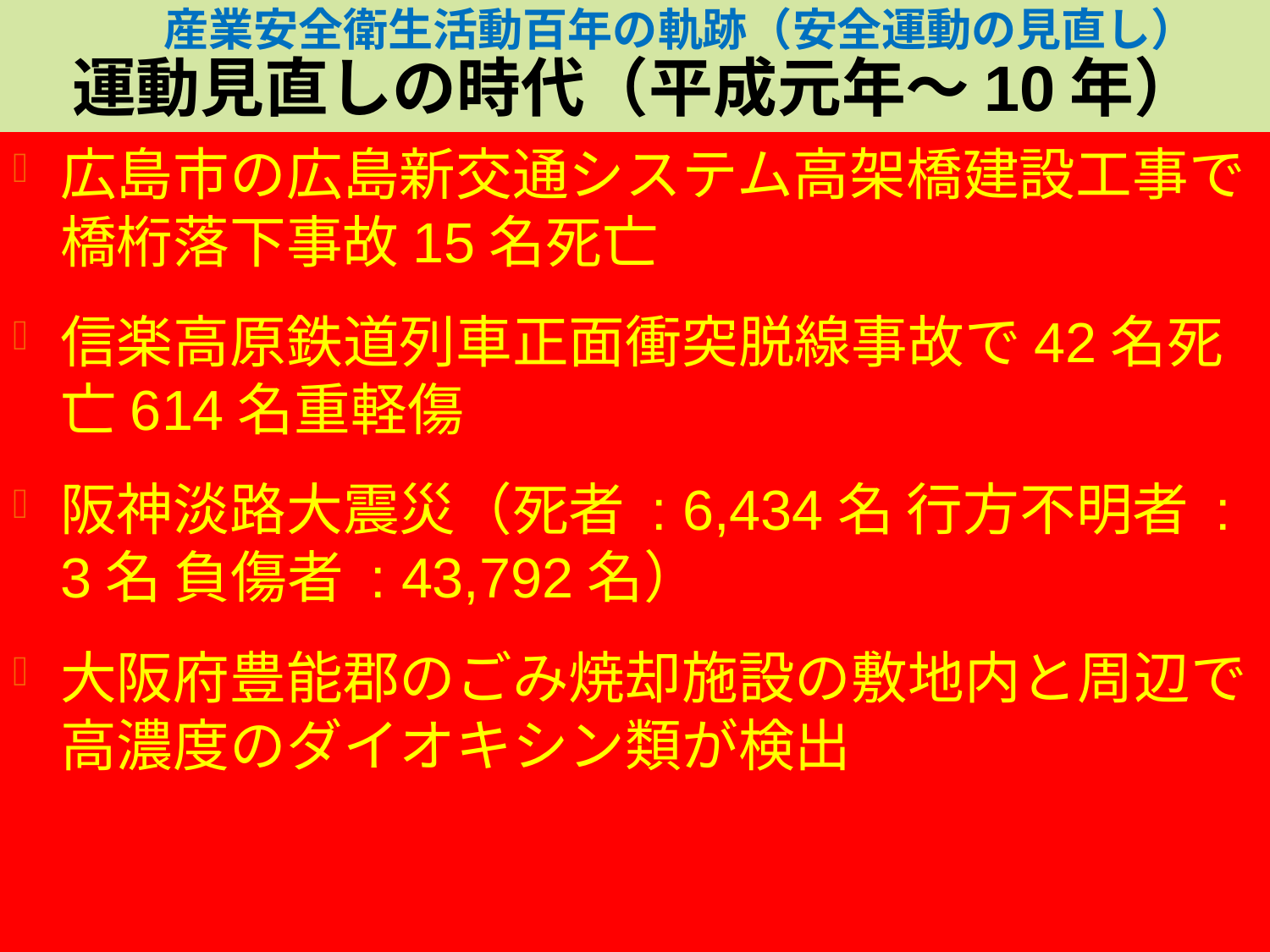

# 産業安全衛生活動百年の軌跡（安全運動の見直し）　 運動見直しの時代（平成元年～10年）
広島市の広島新交通システム高架橋建設工事で橋桁落下事故15名死亡
信楽高原鉄道列車正面衝突脱線事故で42名死亡614名重軽傷
阪神淡路大震災（死者 : 6,434名 行方不明者 : 3名 負傷者 : 43,792名）
大阪府豊能郡のごみ焼却施設の敷地内と周辺で高濃度のダイオキシン類が検出